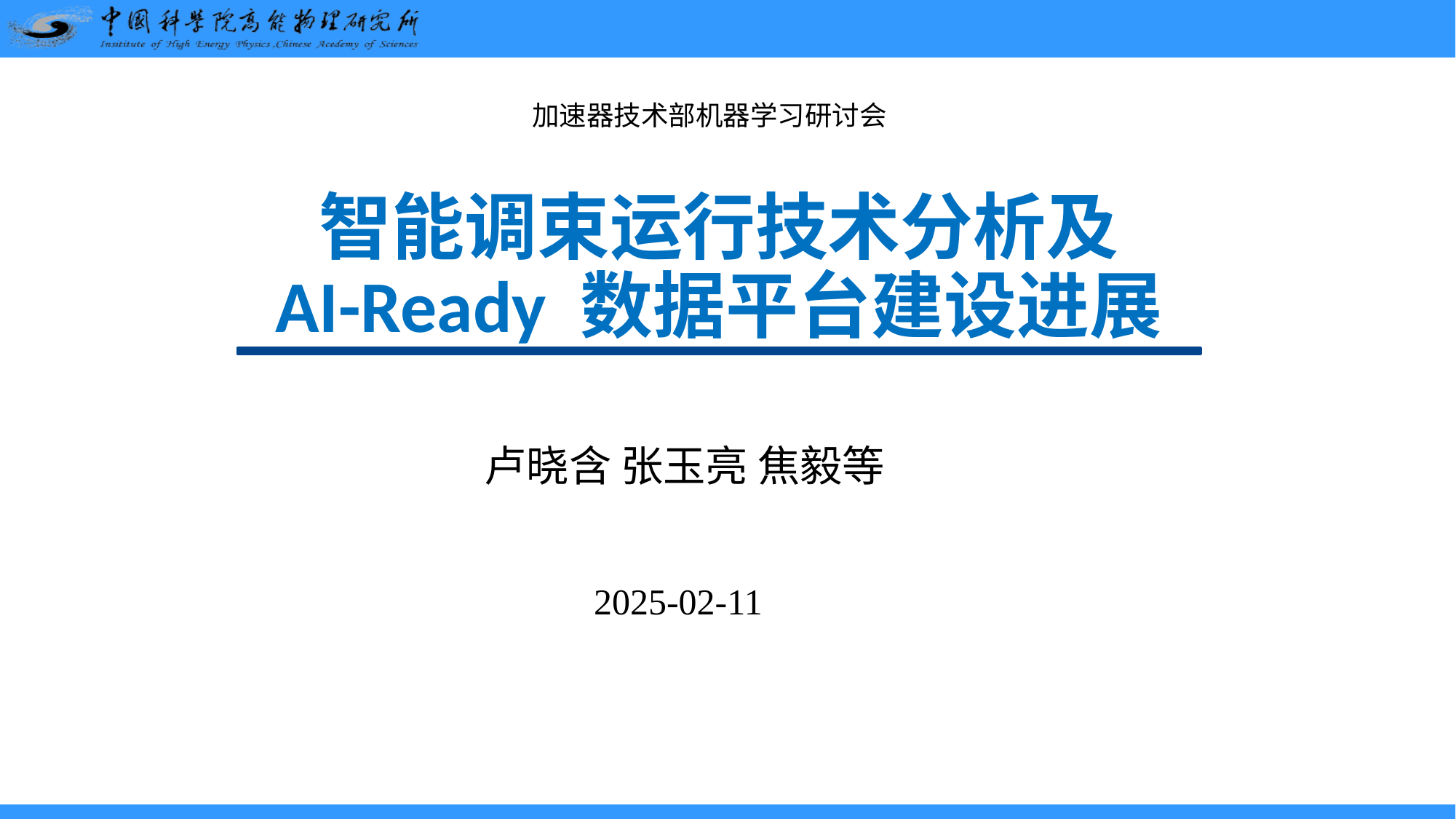

加速器技术部机器学习研讨会
智能调束运行技术分析及
AI-Ready 数据平台建设进展

卢晓含 张玉亮 焦毅等
2025-02-11